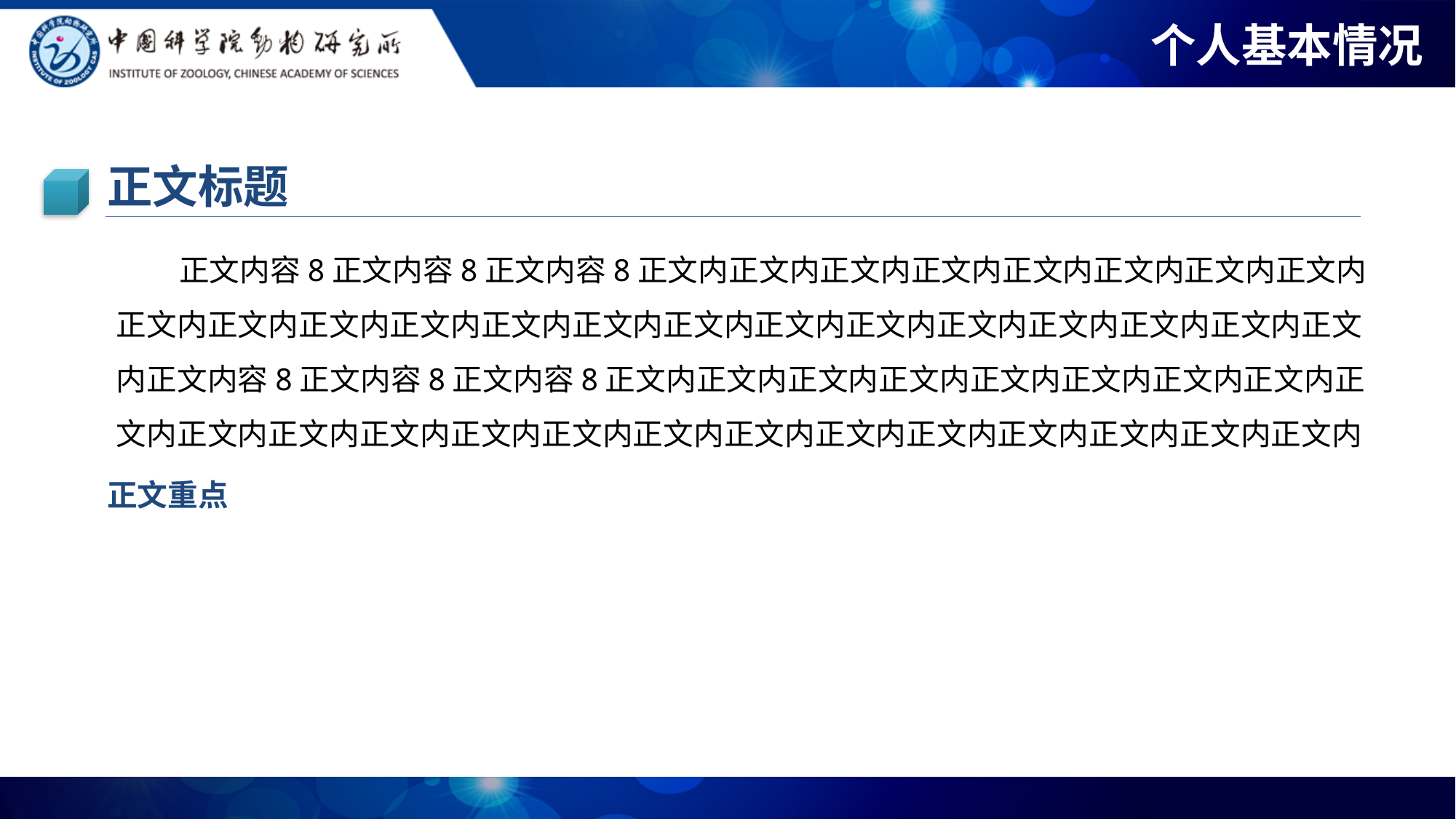

个人基本情况
正文标题

正文内容8正文内容8正文内容8正文内正文内正文内正文内正文内正文内正文内正文内正文内正文内正文内正文内正文内正文内正文内正文内正文内正文内正文内正文内正文内正文内正文内容8正文内容8正文内容8正文内正文内正文内正文内正文内正文内正文内正文内正文内正文内正文内正文内正文内正文内正文内正文内正文内正文内正文内正文内正文内正文内
正文重点